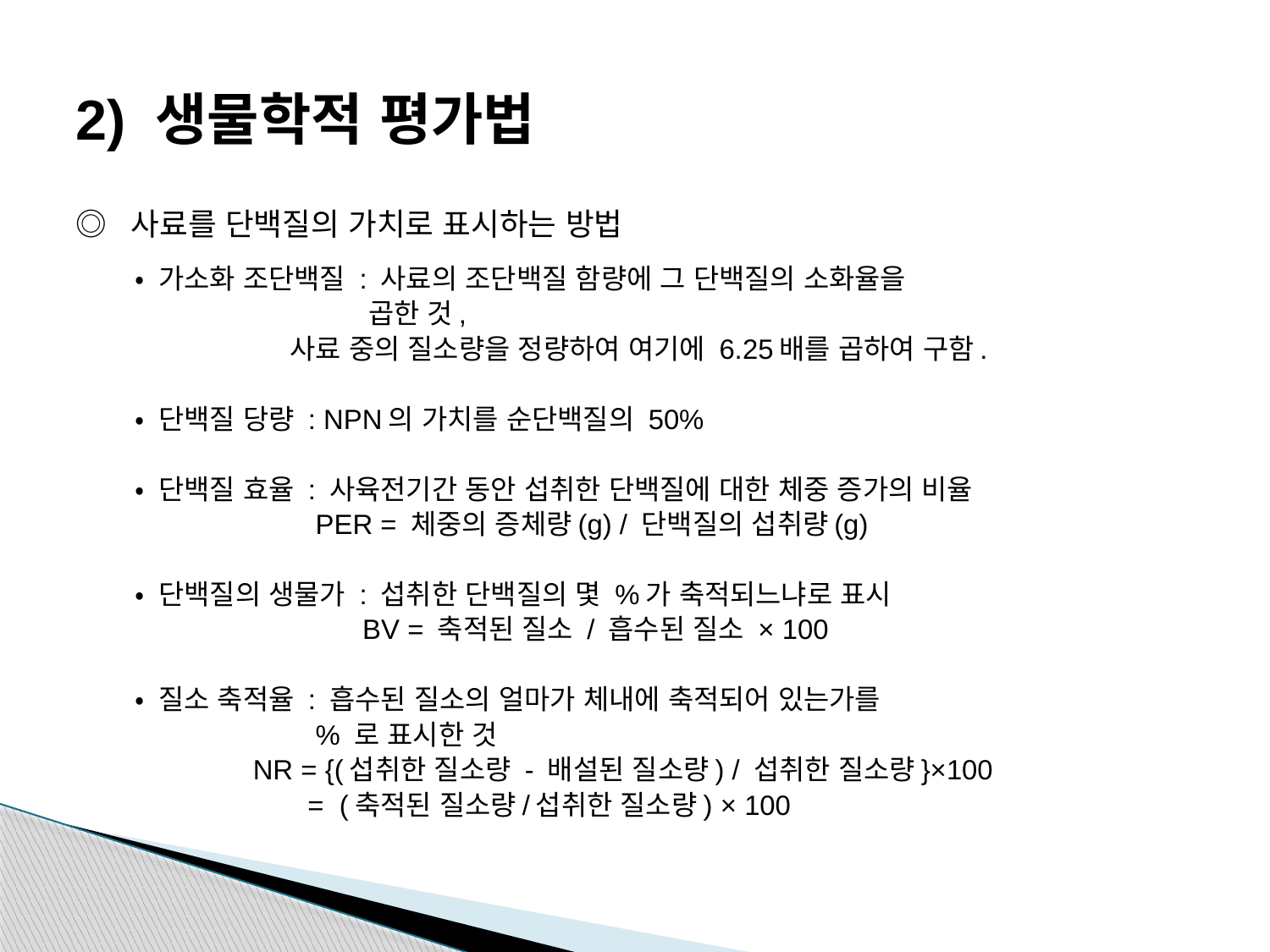

# 2) 생물학적 평가법
◎  사료를 단백질의 가치로 표시하는 방법

• 가소화 조단백질 : 사료의 조단백질 함량에 그 단백질의 소화율을
                             곱한 것,
                   사료 중의 질소량을 정량하여 여기에 6.25배를 곱하여 구함.

• 단백질 당량 : NPN의 가치를 순단백질의 50%

• 단백질 효율 : 사육전기간 동안 섭취한 단백질에 대한 체중 증가의 비율
                       PER = 체중의 증체량(g) / 단백질의 섭취량(g)

• 단백질의 생물가 : 섭취한 단백질의 몇 %가 축적되느냐로 표시
                             BV = 축적된 질소 / 흡수된 질소 × 100

• 질소 축적율 : 흡수된 질소의 얼마가 체내에 축적되어 있는가를
                       % 로 표시한 것
               NR = {(섭취한 질소량 - 배설된 질소량) / 섭취한 질소량}×100
                      =  (축적된 질소량/섭취한 질소량) × 100